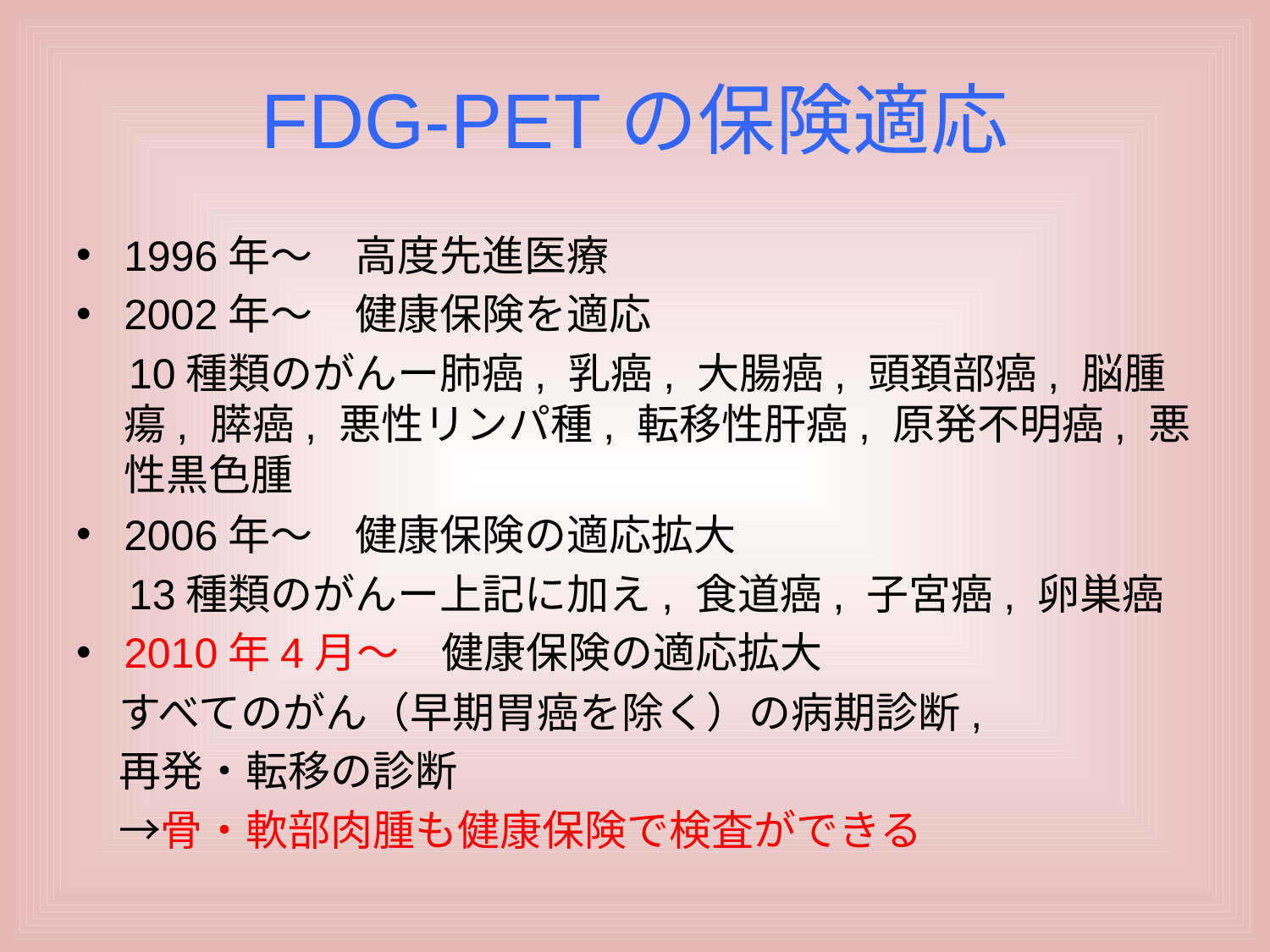

# FDG-PETの保険適応
1996年〜　高度先進医療
2002年〜　健康保険を適応
　10種類のがんー肺癌, 乳癌, 大腸癌, 頭頚部癌, 脳腫瘍, 膵癌, 悪性リンパ種, 転移性肝癌, 原発不明癌, 悪性黒色腫
2006年〜　健康保険の適応拡大
　13種類のがんー上記に加え, 食道癌, 子宮癌, 卵巣癌
2010年4月〜　健康保険の適応拡大
　すべてのがん（早期胃癌を除く）の病期診断,
　再発・転移の診断
　→骨・軟部肉腫も健康保険で検査ができる